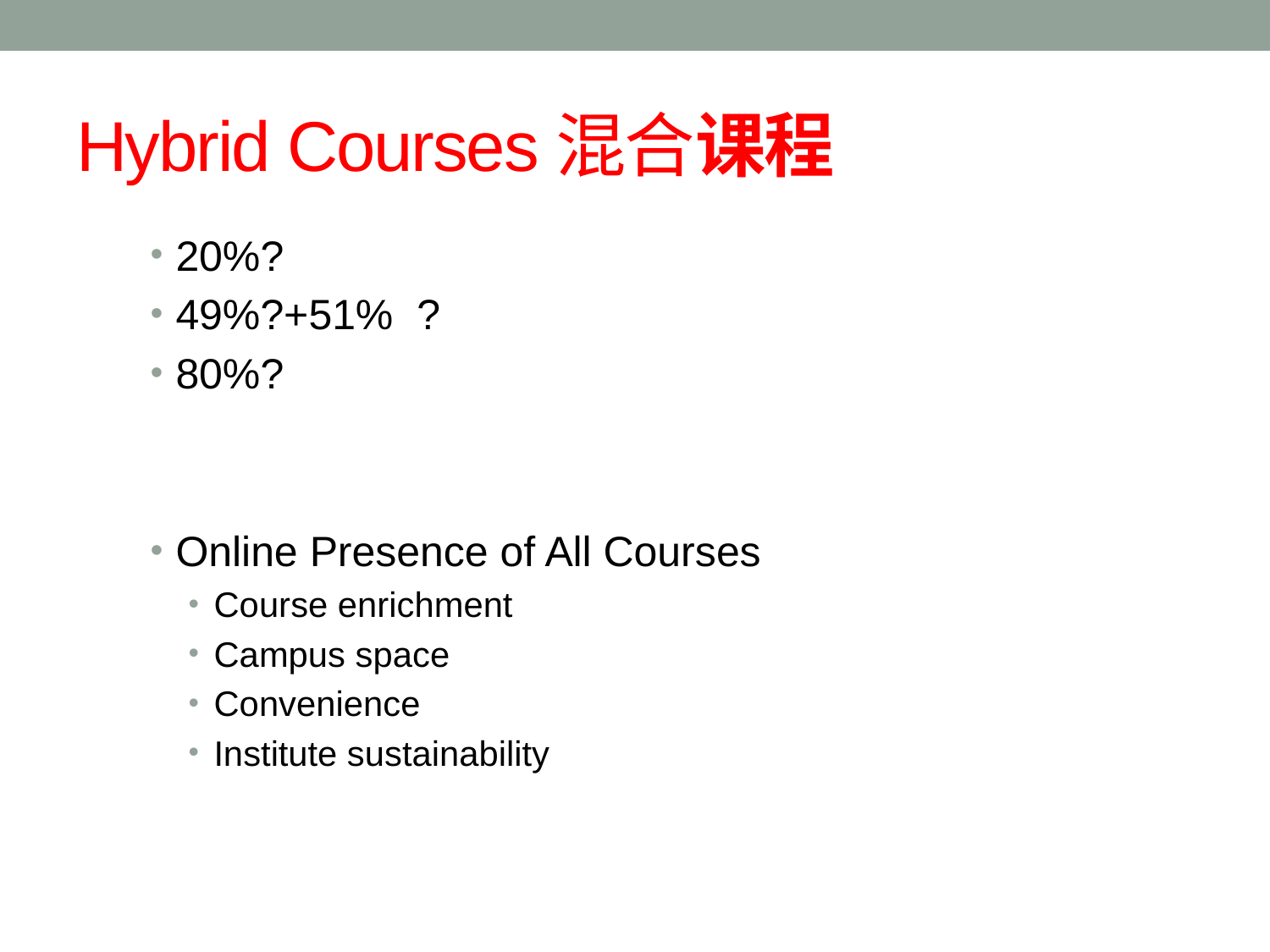

# Hybrid Courses混合课程
20%?
49%?+51%  ?
80%?

Online Presence of All Courses
Course enrichment
Campus space
Convenience
Institute sustainability